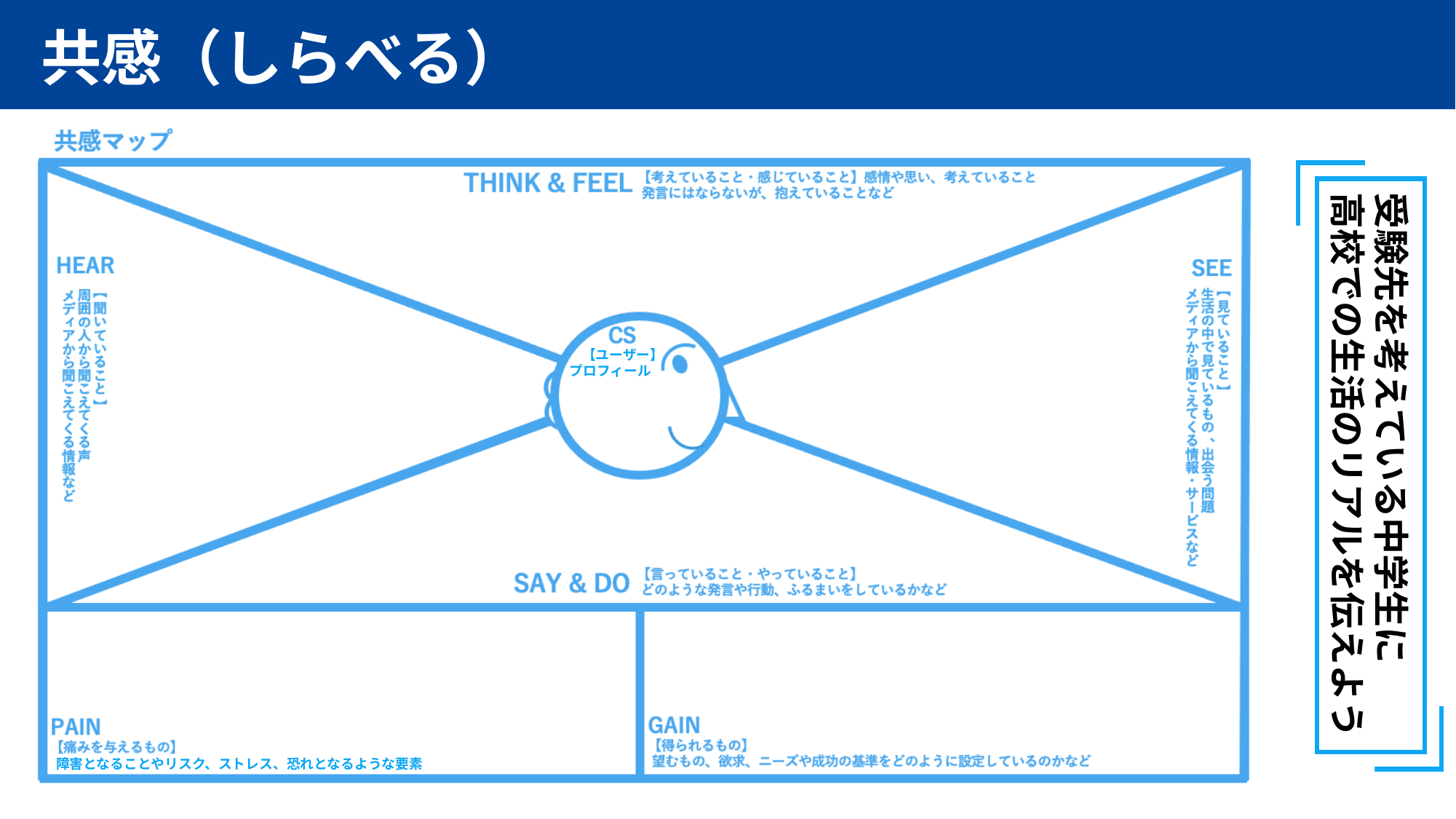

共感（しらべる）

受験先を考えている中学生に
高校での生活のリアルを伝えよう